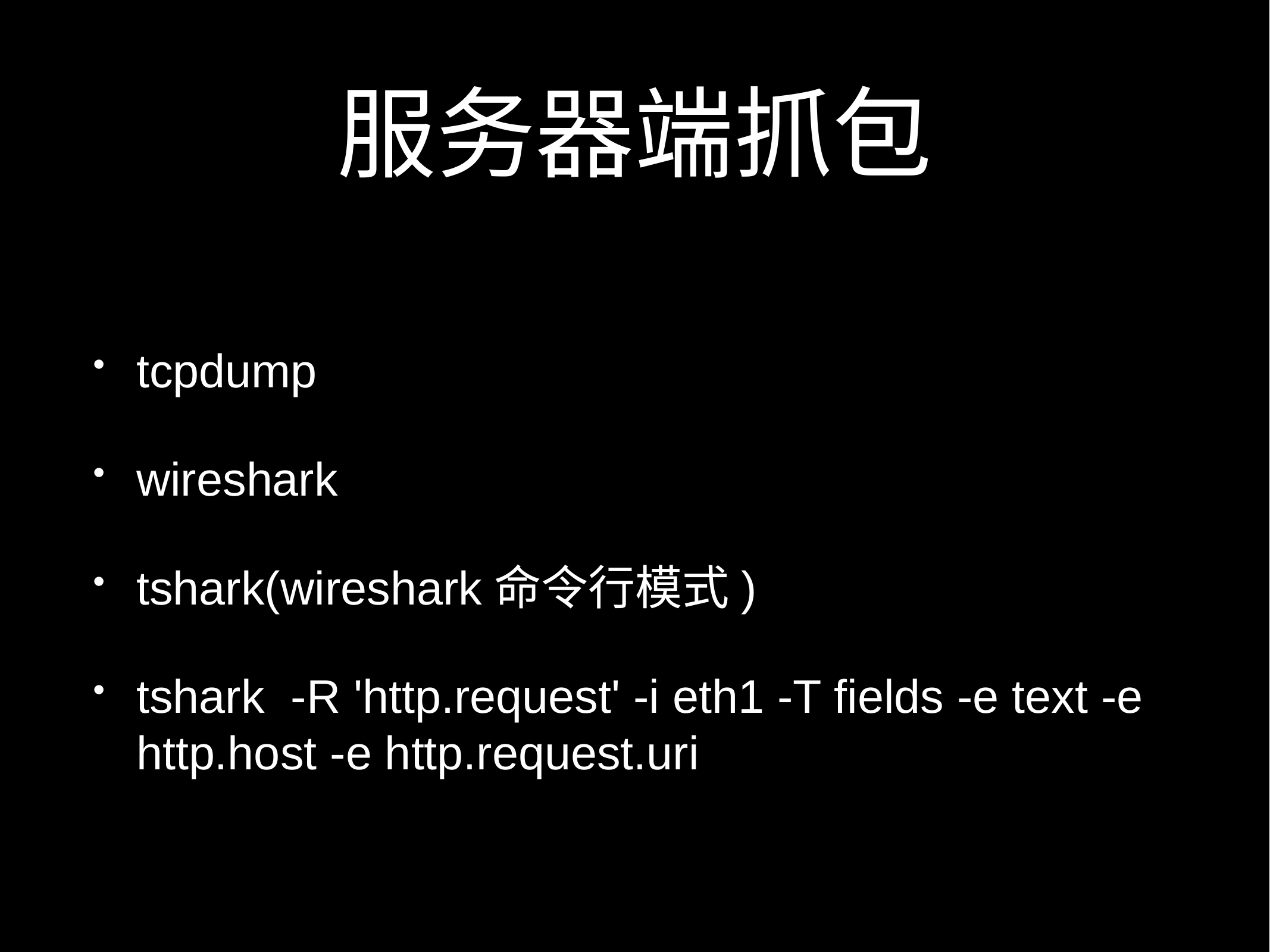

# 服务器端抓包
tcpdump
wireshark
tshark(wireshark命令行模式)
tshark  -R 'http.request' -i eth1 -T fields -e text -e http.host -e http.request.uri